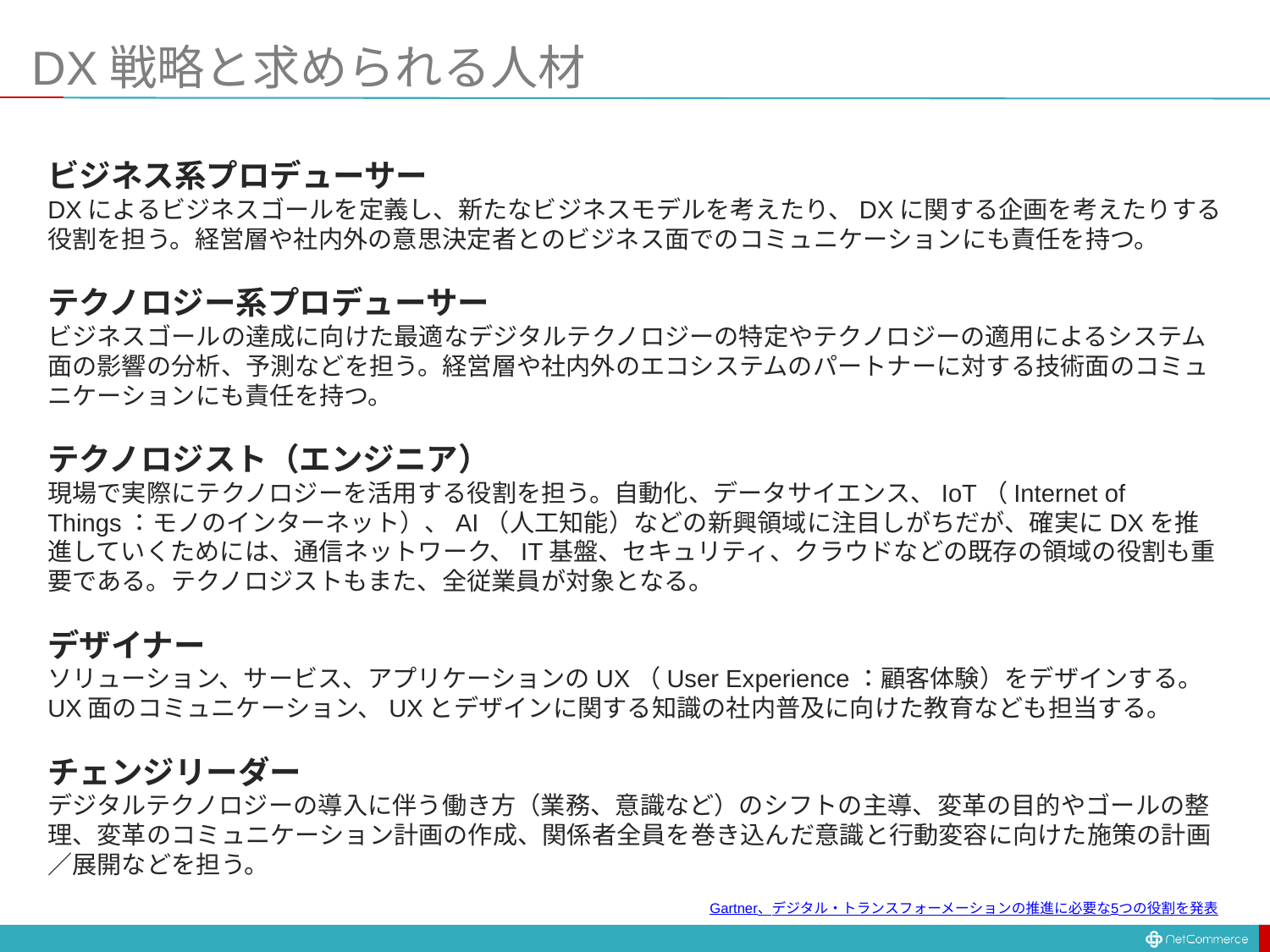

# DX戦略と求められる人材
ビジネス系プロデューサー
DXによるビジネスゴールを定義し、新たなビジネスモデルを考えたり、DXに関する企画を考えたりする役割を担う。経営層や社内外の意思決定者とのビジネス面でのコミュニケーションにも責任を持つ。

テクノロジー系プロデューサー
ビジネスゴールの達成に向けた最適なデジタルテクノロジーの特定やテクノロジーの適用によるシステム面の影響の分析、予測などを担う。経営層や社内外のエコシステムのパートナーに対する技術面のコミュニケーションにも責任を持つ。

テクノロジスト（エンジニア）
現場で実際にテクノロジーを活用する役割を担う。自動化、データサイエンス、IoT（Internet of Things：モノのインターネット）、AI（人工知能）などの新興領域に注目しがちだが、確実にDXを推進していくためには、通信ネットワーク、IT基盤、セキュリティ、クラウドなどの既存の領域の役割も重要である。テクノロジストもまた、全従業員が対象となる。

デザイナー
ソリューション、サービス、アプリケーションのUX（User Experience：顧客体験）をデザインする。UX面のコミュニケーション、UXとデザインに関する知識の社内普及に向けた教育なども担当する。

チェンジリーダー
デジタルテクノロジーの導入に伴う働き方（業務、意識など）のシフトの主導、変革の目的やゴールの整理、変革のコミュニケーション計画の作成、関係者全員を巻き込んだ意識と行動変容に向けた施策の計画／展開などを担う。
Gartner、デジタル・トランスフォーメーションの推進に必要な5つの役割を発表